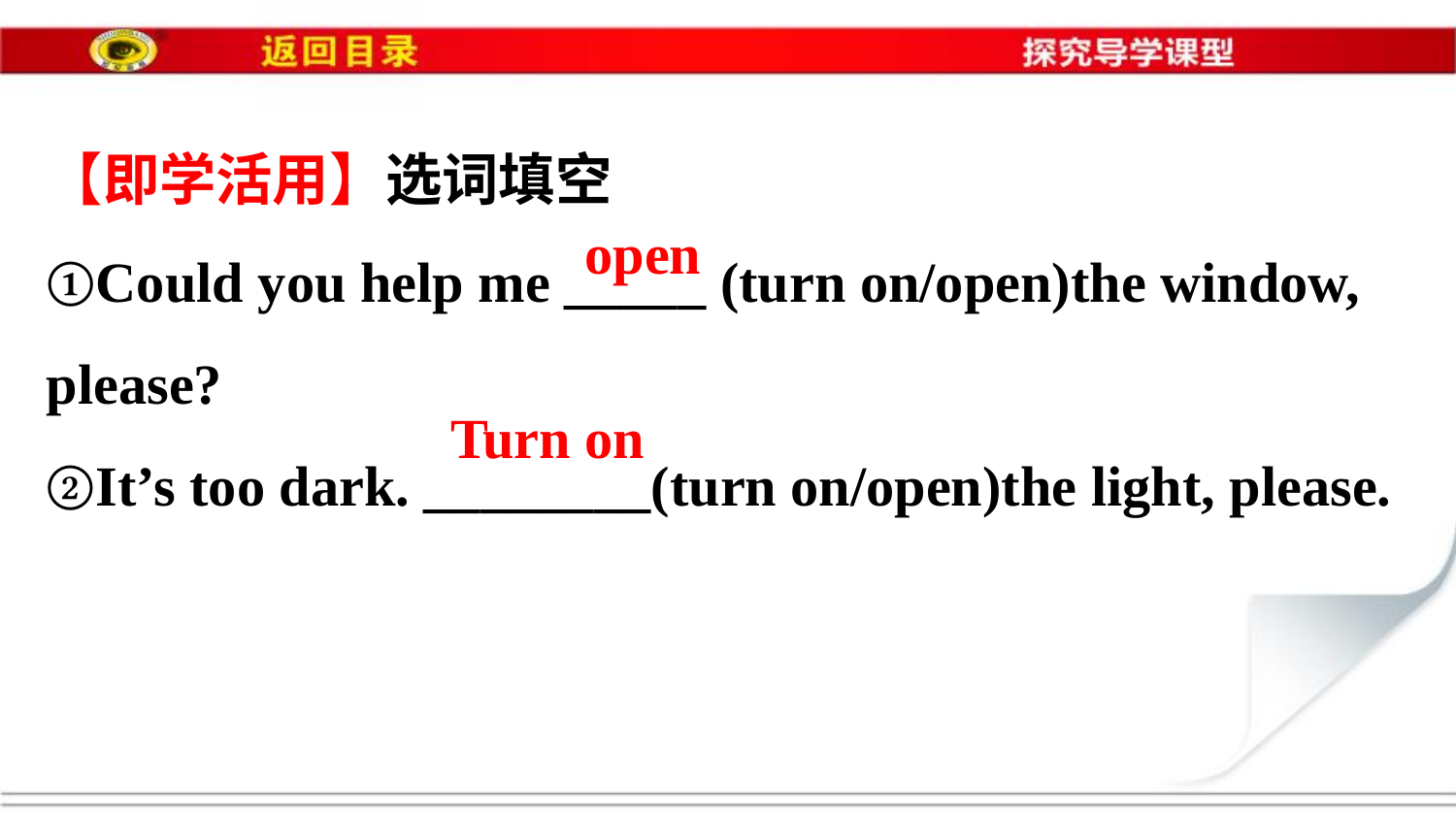

【即学活用】选词填空
①Could you help me _____ (turn on/open)the window,
please?
②It’s too dark. ________(turn on/open)the light, please.
open
Turn on